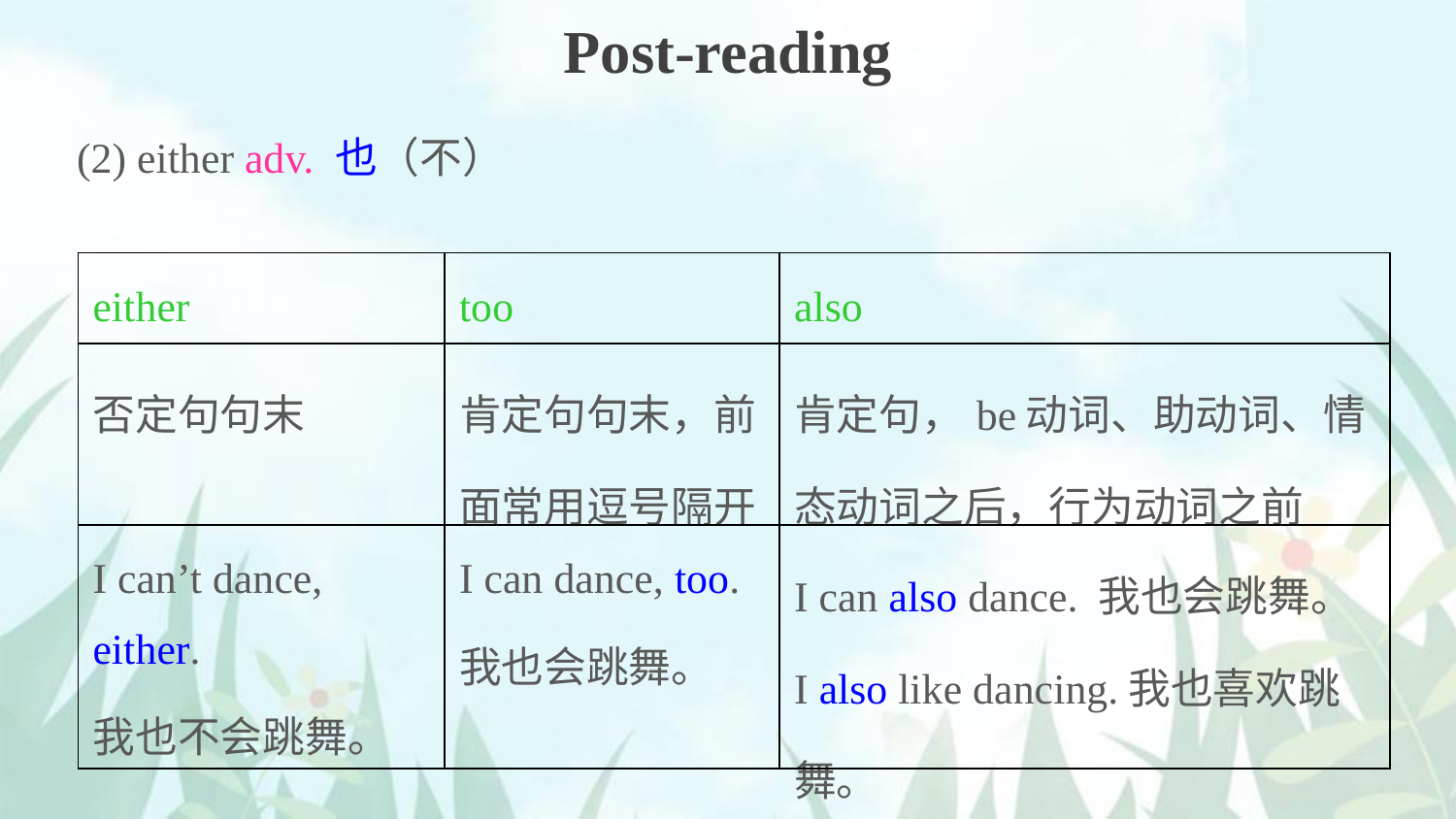

Post-reading
(2) either adv. 也（不）
| either | too | also |
| --- | --- | --- |
| 否定句句末 | 肯定句句末，前面常用逗号隔开 | 肯定句，be动词、助动词、情态动词之后，行为动词之前 |
| I can’t dance, either. 我也不会跳舞。 | I can dance, too. 我也会跳舞。 | I can also dance. 我也会跳舞。 I also like dancing.我也喜欢跳舞。 |